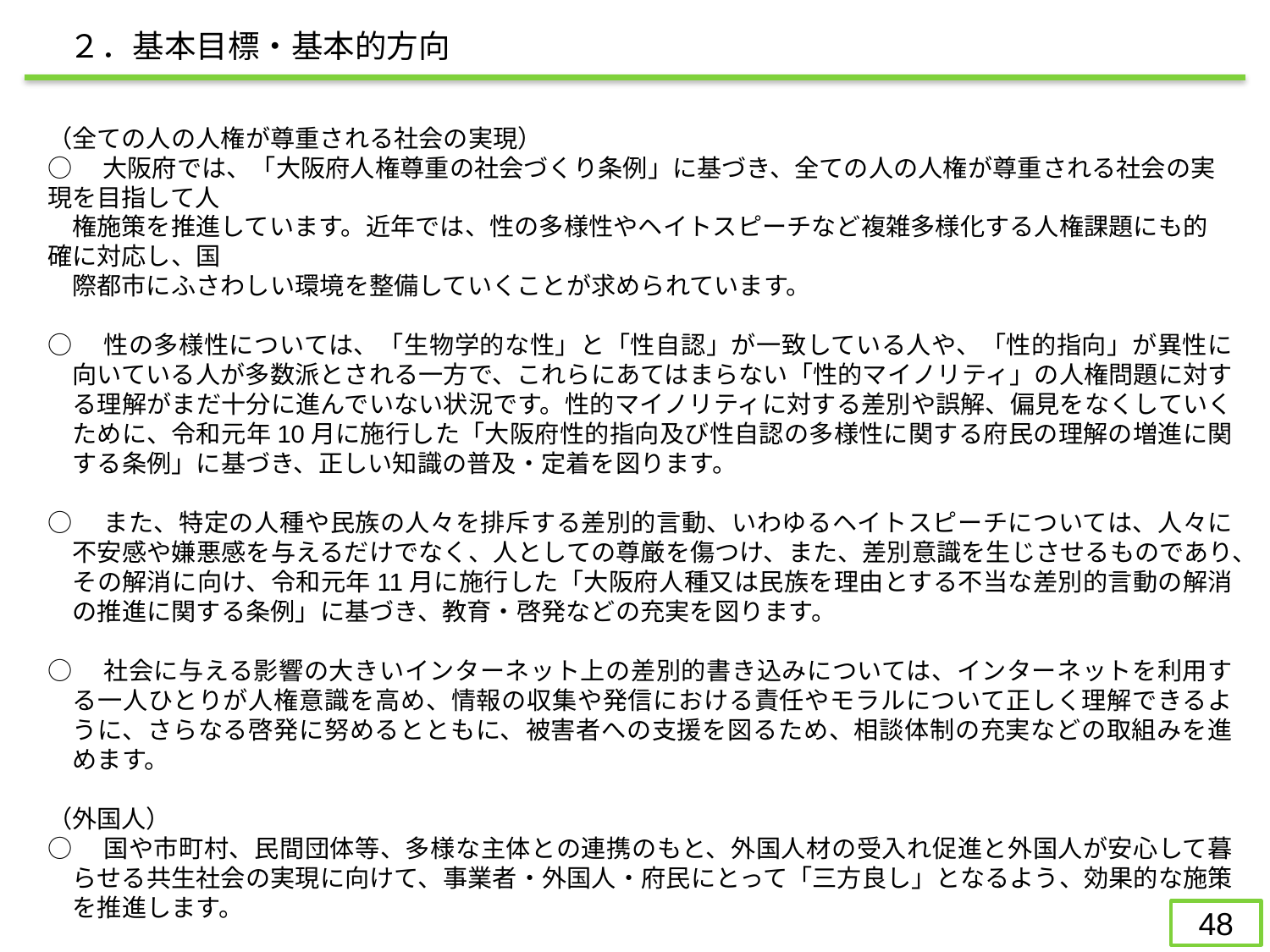

２．基本目標・基本的方向

（全ての人の人権が尊重される社会の実現）
○　大阪府では、「大阪府人権尊重の社会づくり条例」に基づき、全ての人の人権が尊重される社会の実現を目指して人
　権施策を推進しています。近年では、性の多様性やヘイトスピーチなど複雑多様化する人権課題にも的確に対応し、国
　際都市にふさわしい環境を整備していくことが求められています。

○　性の多様性については、「生物学的な性」と「性自認」が一致している人や、「性的指向」が異性に向いている人が多数派とされる一方で、これらにあてはまらない「性的マイノリティ」の人権問題に対する理解がまだ十分に進んでいない状況です。性的マイノリティに対する差別や誤解、偏見をなくしていくために、令和元年10月に施行した「大阪府性的指向及び性自認の多様性に関する府民の理解の増進に関する条例」に基づき、正しい知識の普及・定着を図ります。

○　また、特定の人種や民族の人々を排斥する差別的言動、いわゆるヘイトスピーチについては、人々に不安感や嫌悪感を与えるだけでなく、人としての尊厳を傷つけ、また、差別意識を生じさせるものであり、その解消に向け、令和元年11月に施行した「大阪府人種又は民族を理由とする不当な差別的言動の解消の推進に関する条例」に基づき、教育・啓発などの充実を図ります。

○　社会に与える影響の大きいインターネット上の差別的書き込みについては、インターネットを利用する一人ひとりが人権意識を高め、情報の収集や発信における責任やモラルについて正しく理解できるように、さらなる啓発に努めるとともに、被害者への支援を図るため、相談体制の充実などの取組みを進めます。

（外国人）
○　国や市町村、民間団体等、多様な主体との連携のもと、外国人材の受入れ促進と外国人が安心して暮らせる共生社会の実現に向けて、事業者・外国人・府民にとって「三方良し」となるよう、効果的な施策を推進します。

　※外国人材は⑤（１）P.56にも記載しています。

48